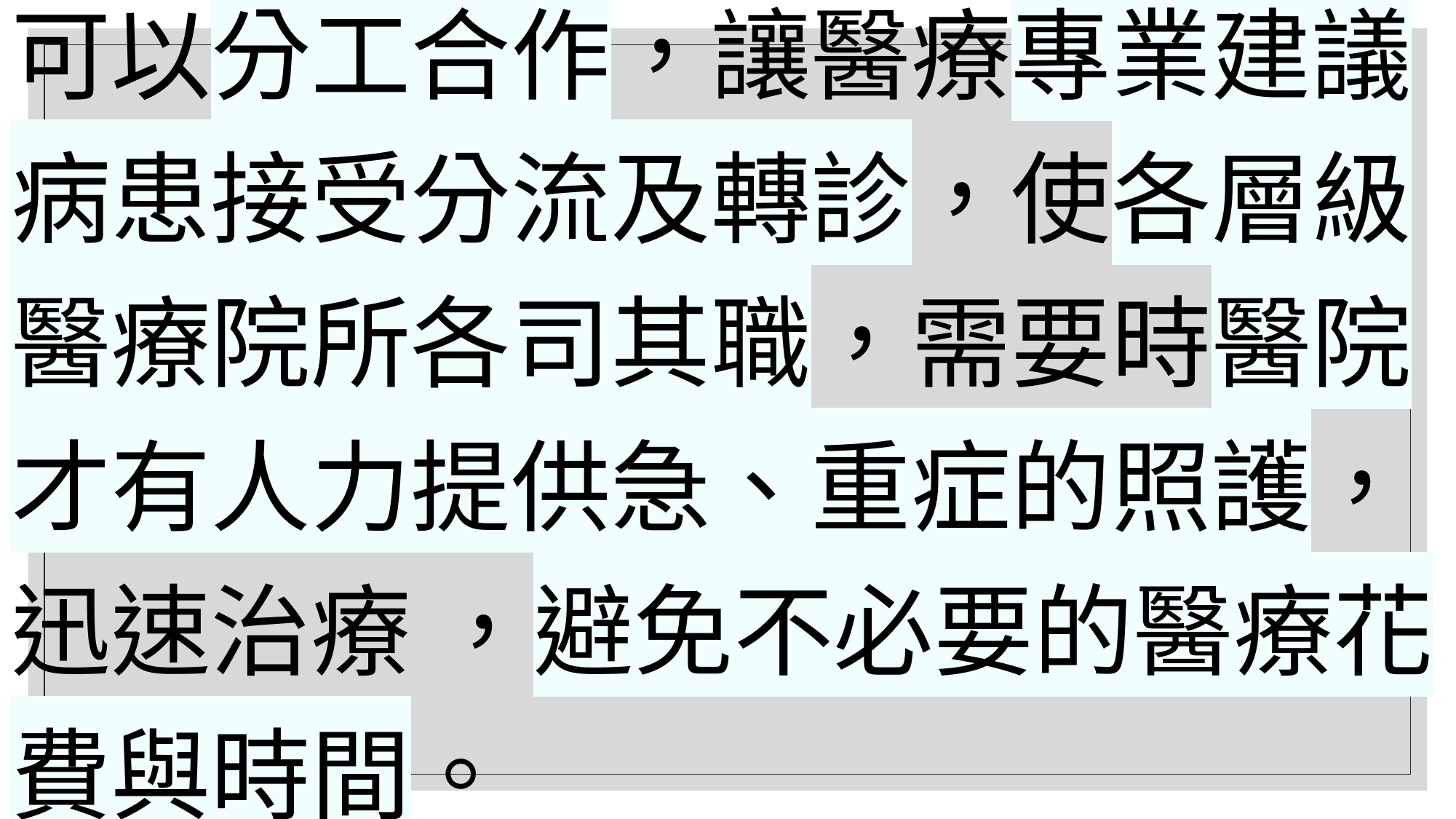

可以分工合作，讓醫療專業建議病患接受分流及轉診，使各層級醫療院所各司其職，需要時醫院才有人力提供急、重症的照護，迅速治療 ，避免不必要的醫療花費與時間。
#